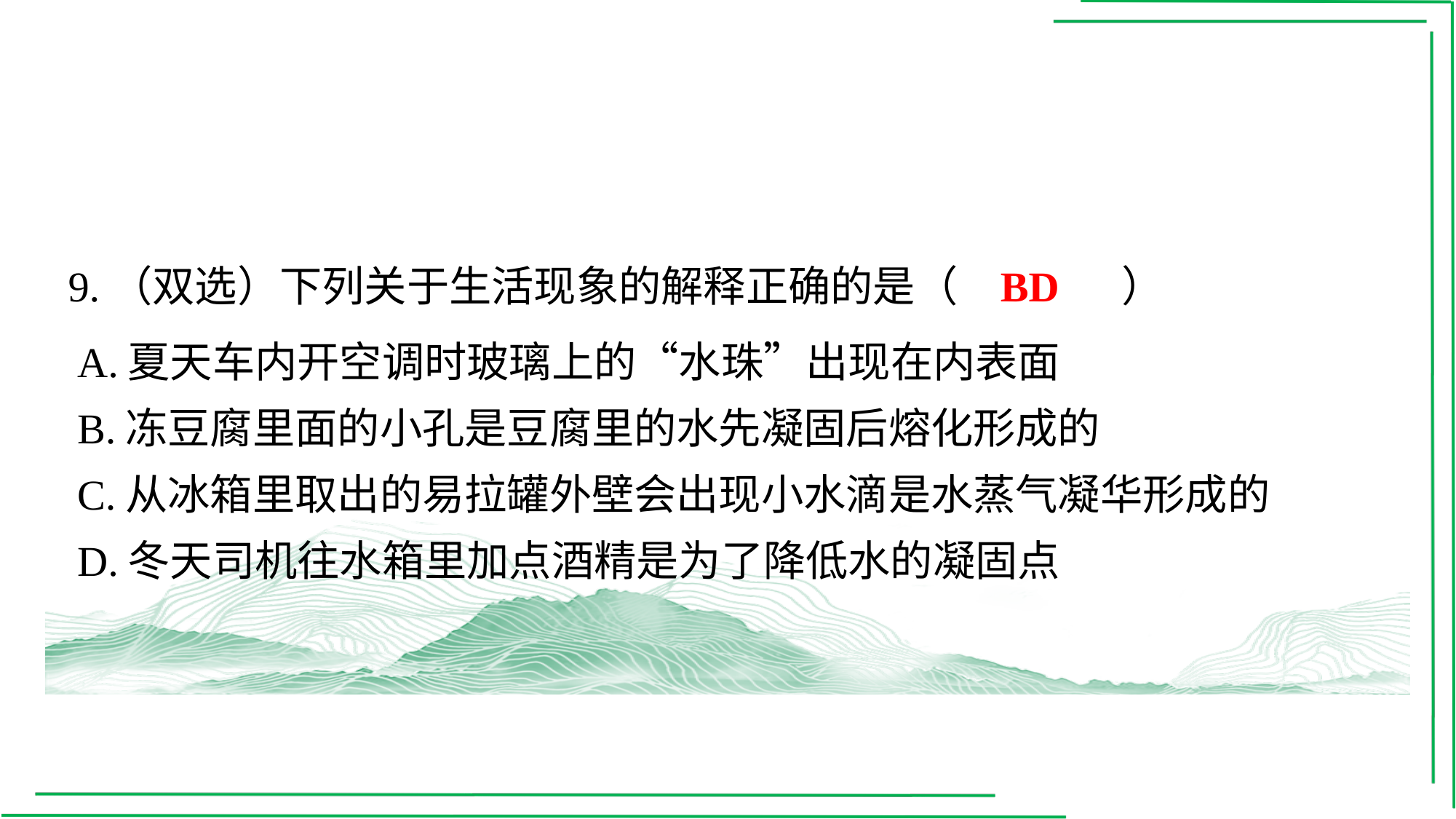

BD
9.（双选）下列关于生活现象的解释正确的是（　BD　）
| A.夏天车内开空调时玻璃上的“水珠”出现在内表面 |
| --- |
| B.冻豆腐里面的小孔是豆腐里的水先凝固后熔化形成的 |
| C.从冰箱里取出的易拉罐外壁会出现小水滴是水蒸气凝华形成的 |
| D.冬天司机往水箱里加点酒精是为了降低水的凝固点 |